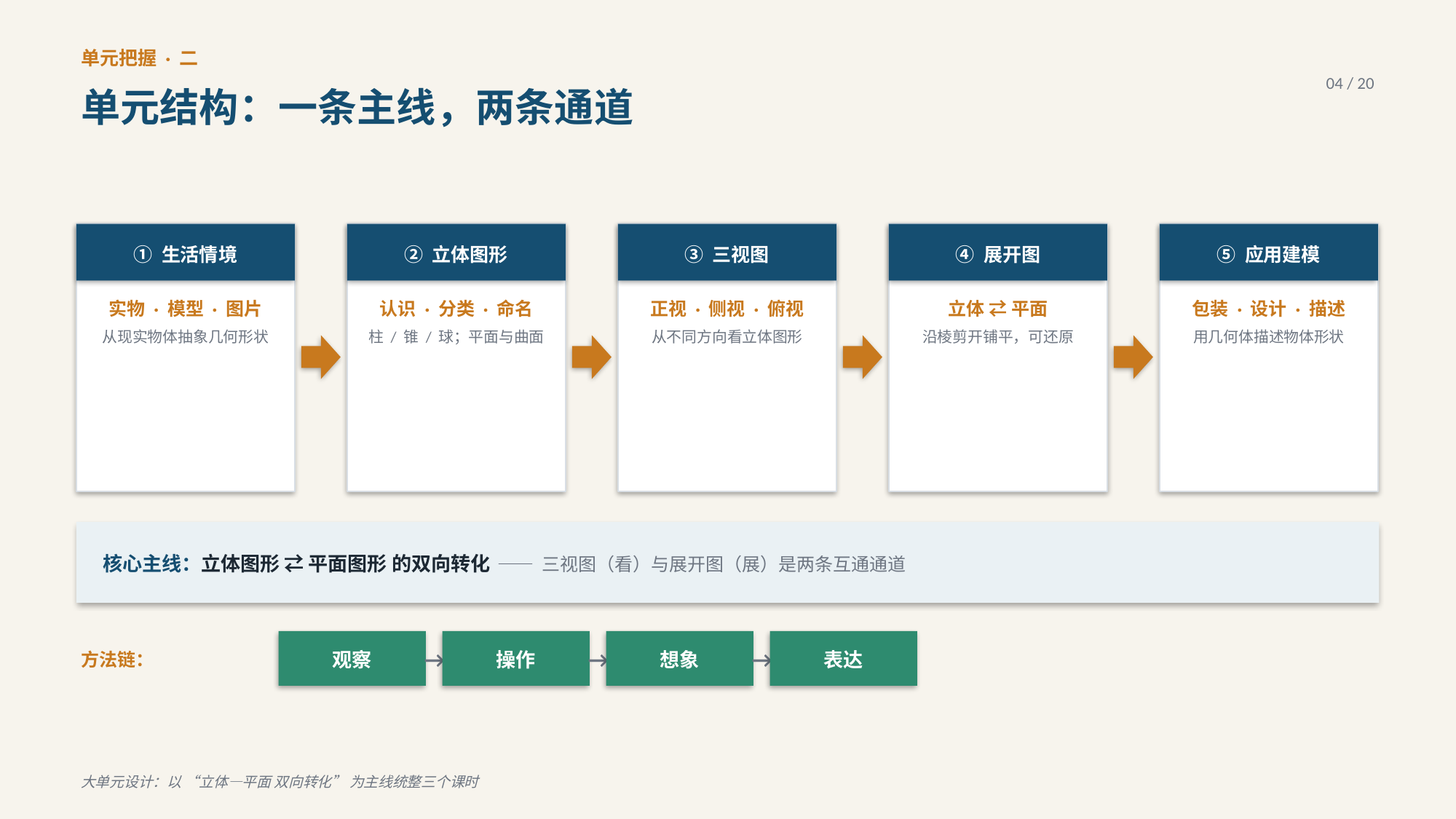

单元把握 · 二
04 / 20
单元结构：一条主线，两条通道

① 生活情境
② 立体图形
③ 三视图
④ 展开图
⑤ 应用建模
实物 · 模型 · 图片
从现实物体抽象几何形状
认识 · 分类 · 命名
柱 / 锥 / 球；平面与曲面
正视 · 侧视 · 俯视
从不同方向看立体图形
立体 ⇄ 平面
沿棱剪开铺平，可还原
包装 · 设计 · 描述
用几何体描述物体形状

核心主线：立体图形 ⇄ 平面图形 的双向转化  ——  三视图（看）与展开图（展）是两条互通通道
方法链：

观察
→

操作
→

想象
→

表达
大单元设计：以 “立体—平面 双向转化” 为主线统整三个课时